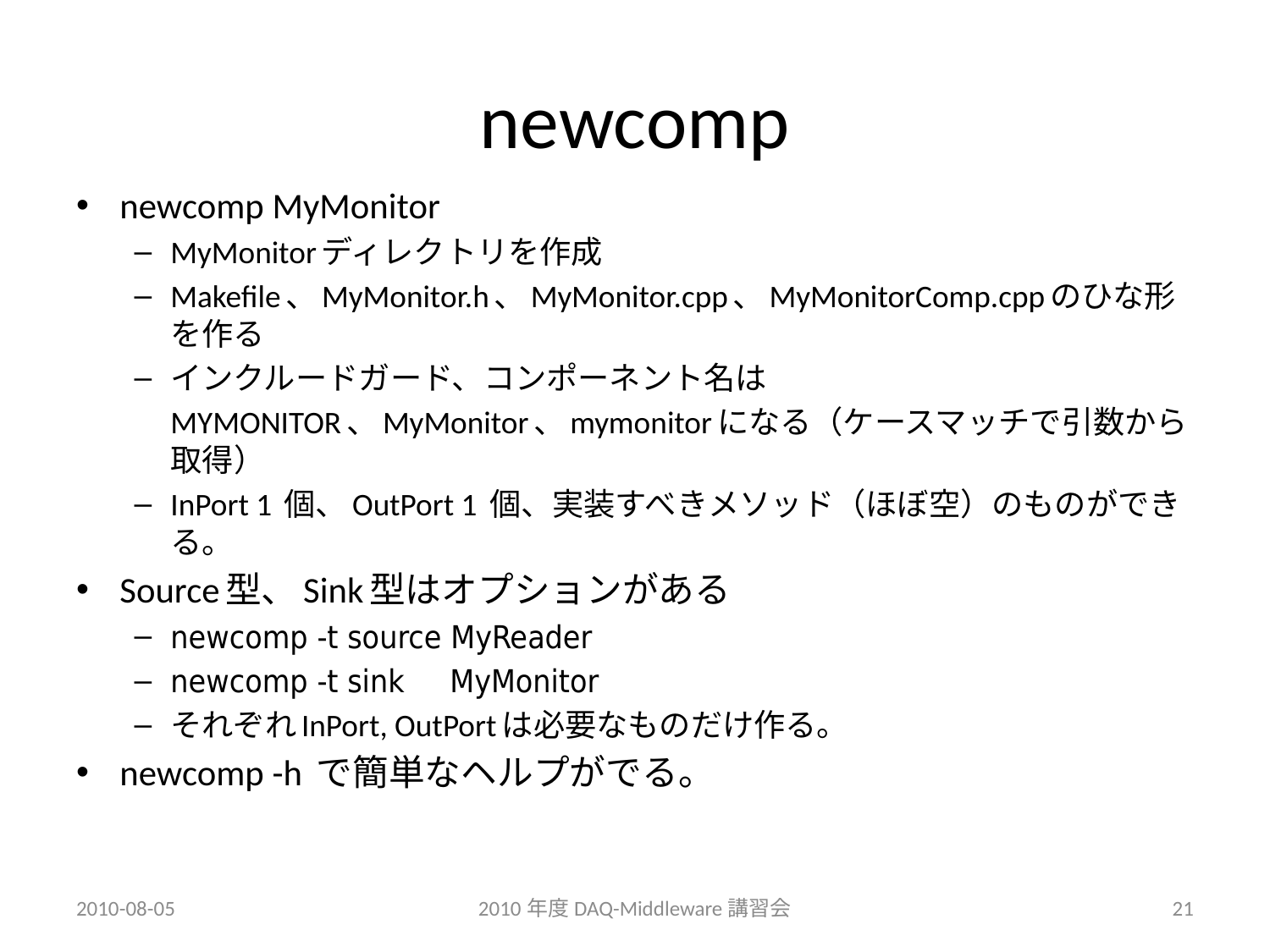

# newcomp
newcomp MyMonitor
MyMonitorディレクトリを作成
Makefile、MyMonitor.h、MyMonitor.cpp、MyMonitorComp.cppのひな形を作る
インクルードガード、コンポーネント名は
	MYMONITOR、MyMonitor、mymonitorになる（ケースマッチで引数から取得）
InPort 1 個、OutPort 1 個、実装すべきメソッド（ほぼ空）のものができる。
Source型、Sink型はオプションがある
newcomp -t source MyReader
newcomp -t sink     MyMonitor
それぞれInPort, OutPortは必要なものだけ作る。
newcomp -h で簡単なヘルプがでる。
2010-08-05
2010年度DAQ-Middleware講習会
21